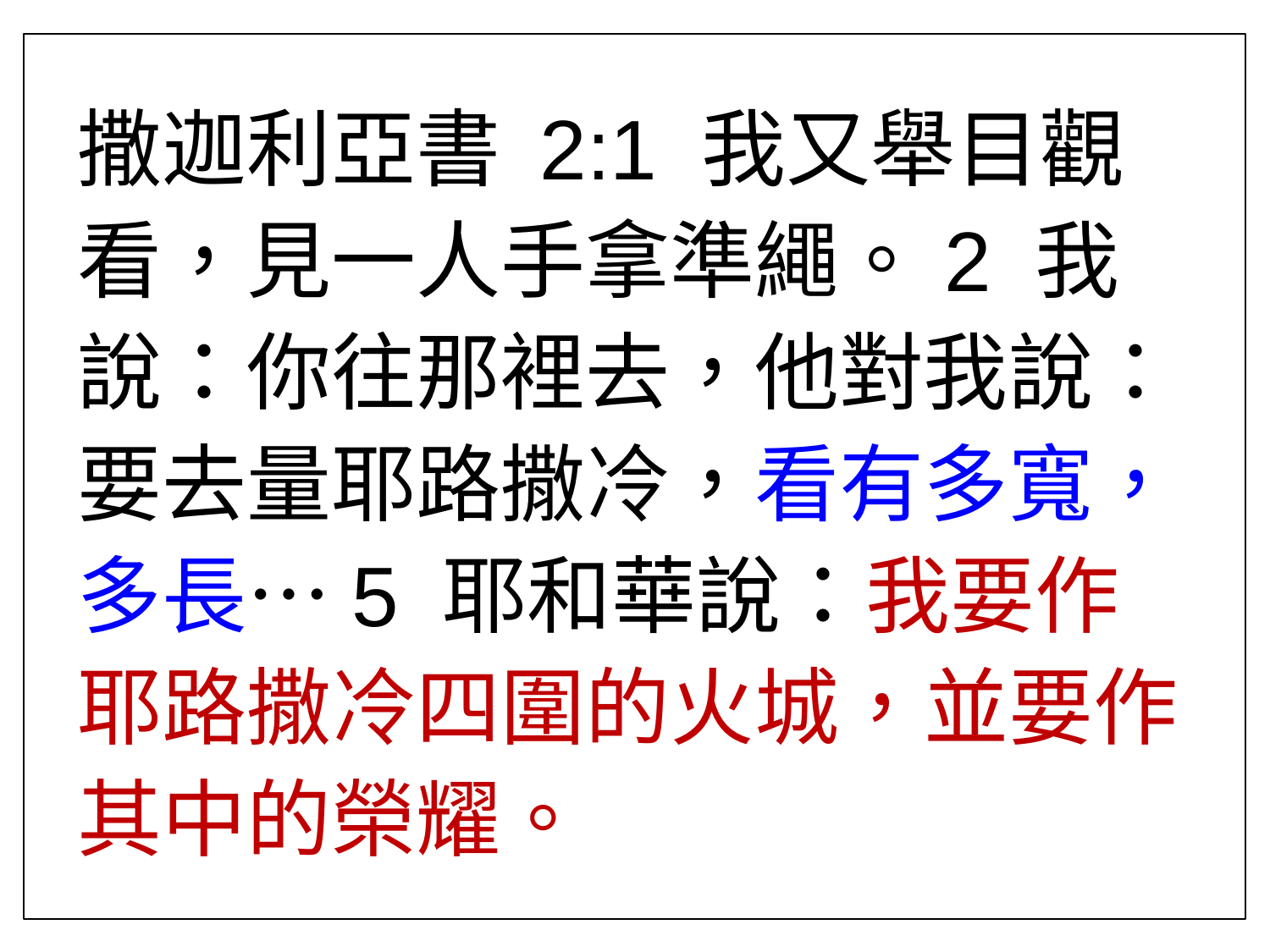

撒迦利亞書 2:1 我又舉目觀看，見一人手拿準繩。2 我說：你往那裡去，他對我說：要去量耶路撒冷，看有多寬，多長…5 耶和華說：我要作耶路撒冷四圍的火城，並要作其中的榮耀。